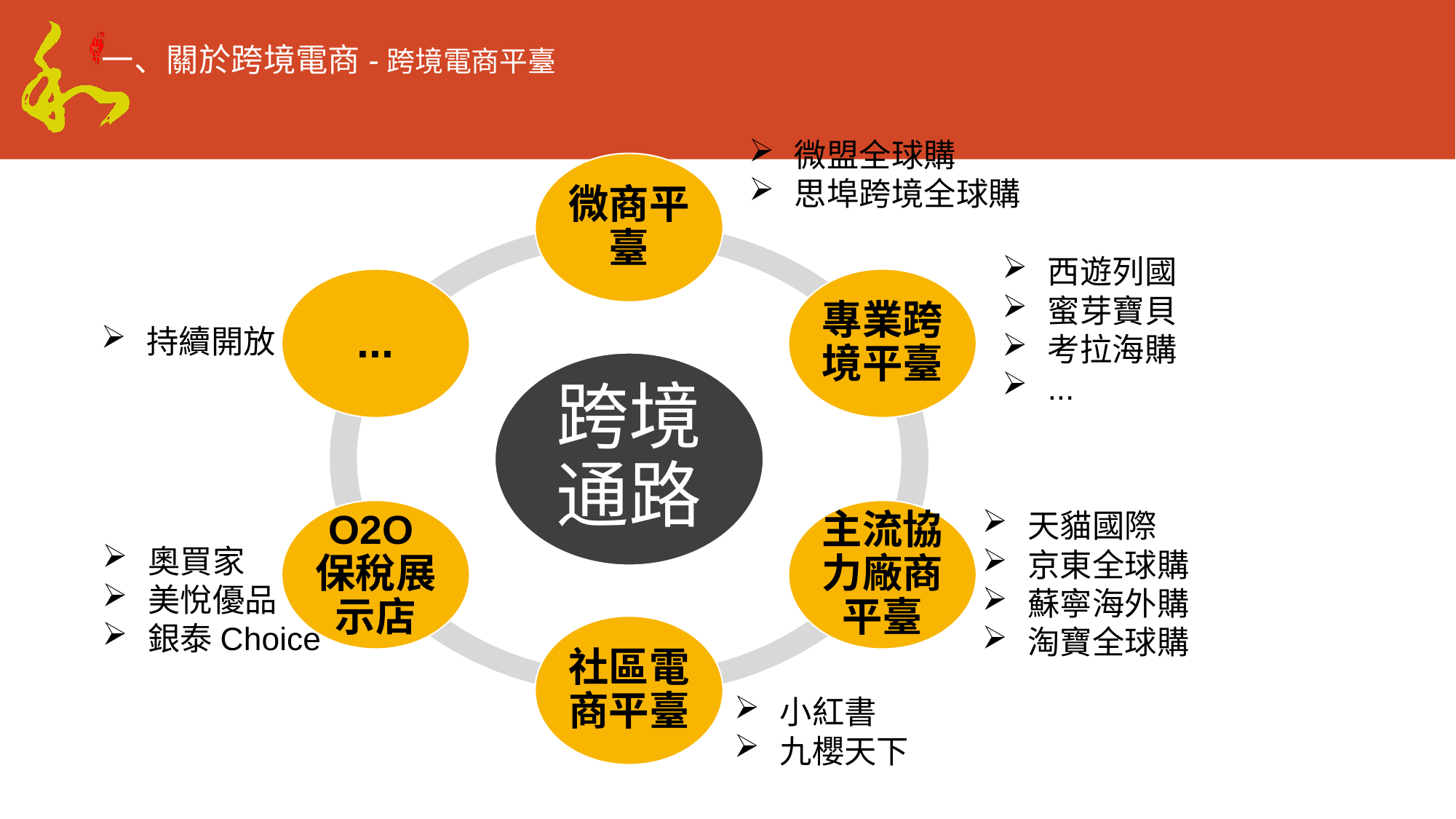

#
一、關於跨境電商-跨境電商平臺
微盟全球購
思埠跨境全球購

微商平臺

...
專業跨境平臺

跨境通路

O2O保稅展示店
主流協力廠商平臺

社區電商平臺

西遊列國
蜜芽寶貝
考拉海購
...

持續開放

天貓國際
京東全球購
蘇寧海外購
淘寶全球購

奧買家
美悅優品
銀泰Choice

小紅書
九櫻天下